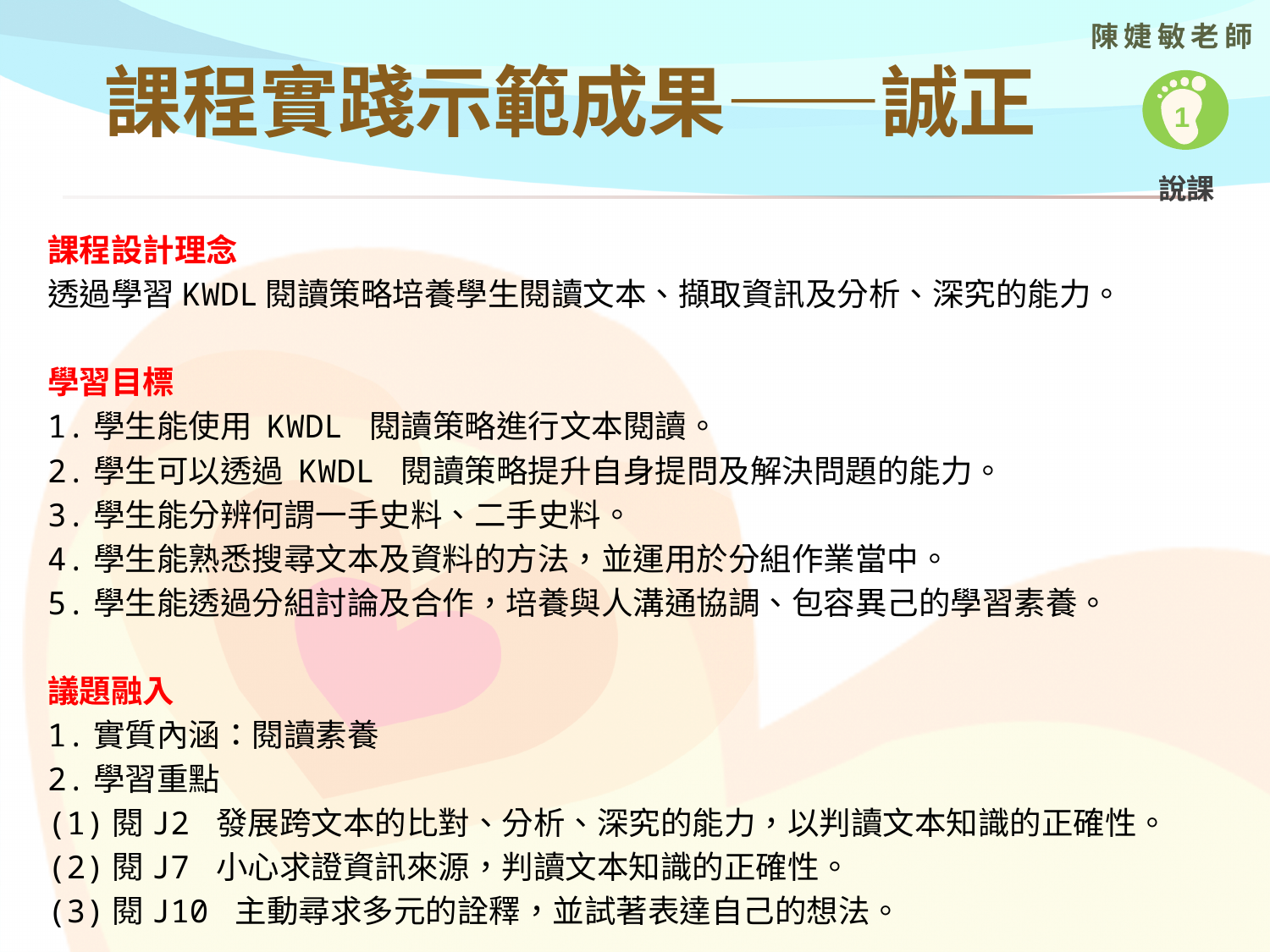

陳婕敏老師
# 課程實踐示範成果——誠正

1
說課
課程設計理念
透過學習KWDL閱讀策略培養學生閱讀文本、擷取資訊及分析、深究的能力。

學習目標
1.學生能使用 KWDL 閱讀策略進行文本閱讀。
2.學生可以透過 KWDL 閱讀策略提升自身提問及解決問題的能力。
3.學生能分辨何謂一手史料、二手史料。
4.學生能熟悉搜尋文本及資料的方法，並運用於分組作業當中。
5.學生能透過分組討論及合作，培養與人溝通協調、包容異己的學習素養。

議題融入
1.實質內涵：閱讀素養
2.學習重點
(1)閱J2 發展跨文本的比對、分析、深究的能力，以判讀文本知識的正確性。
(2)閱J7 小心求證資訊來源，判讀文本知識的正確性。
(3)閱J10 主動尋求多元的詮釋，並試著表達自己的想法。